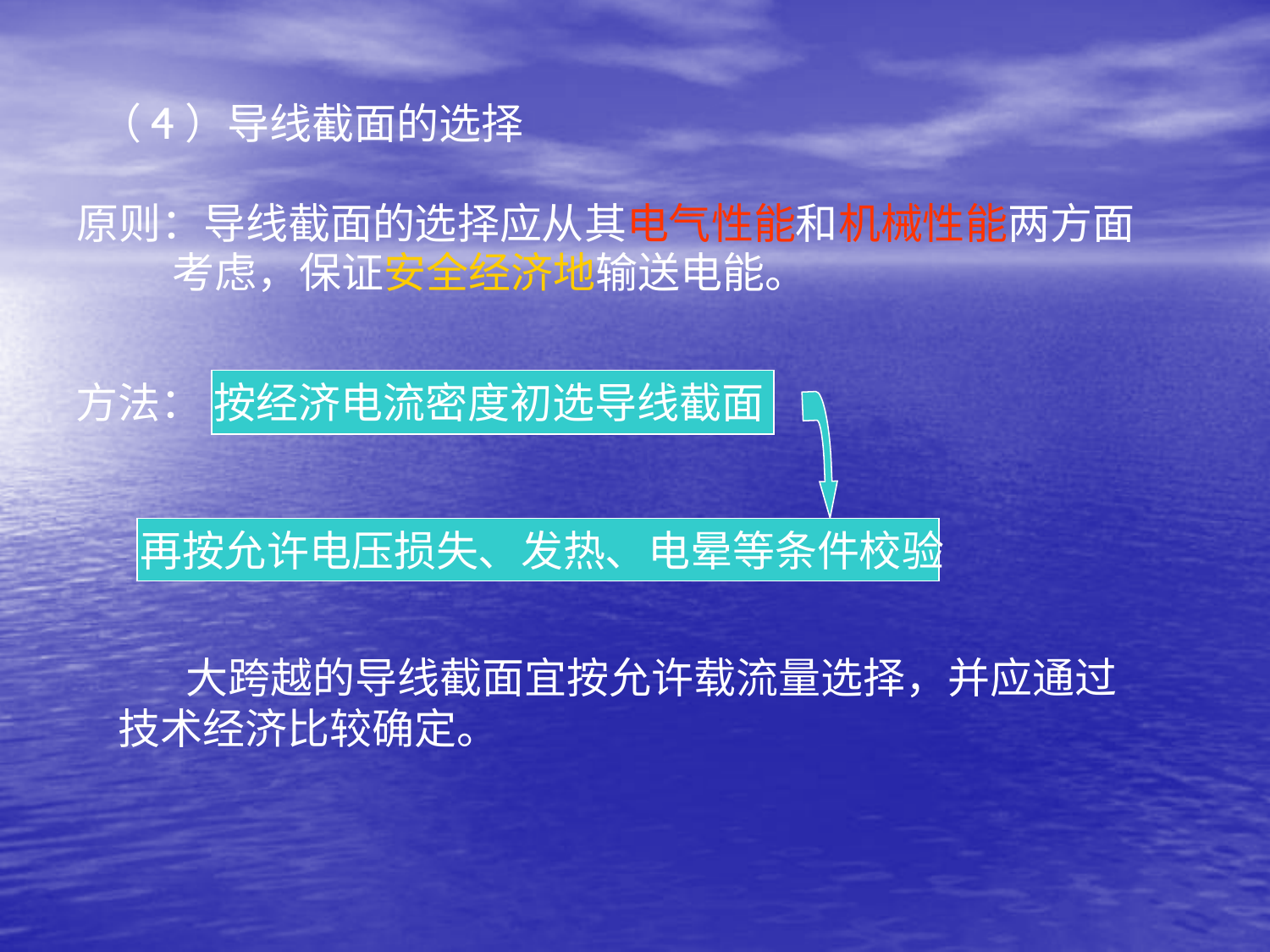

（4）导线截面的选择

原则：导线截面的选择应从其电气性能和机械性能两方面
         考虑，保证安全经济地输送电能。
方法：
按经济电流密度初选导线截面

再按允许电压损失、发热、电晕等条件校验

      大跨越的导线截面宜按允许载流量选择，并应通过技术经济比较确定。